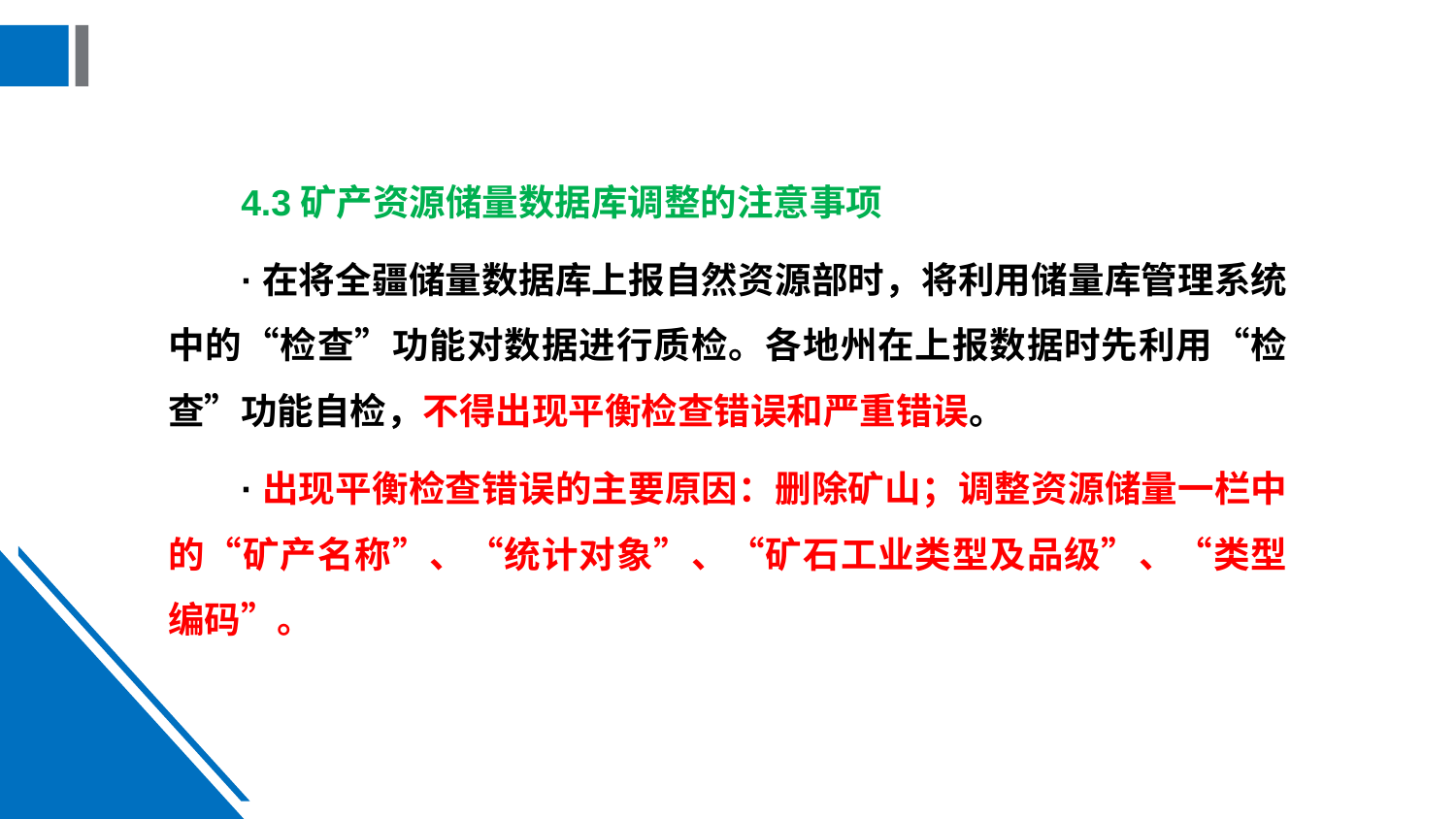

4.3矿产资源储量数据库调整的注意事项
·在将全疆储量数据库上报自然资源部时，将利用储量库管理系统中的“检查”功能对数据进行质检。各地州在上报数据时先利用“检查”功能自检，不得出现平衡检查错误和严重错误。
·出现平衡检查错误的主要原因：删除矿山；调整资源储量一栏中的“矿产名称”、“统计对象”、“矿石工业类型及品级”、“类型编码”。
50